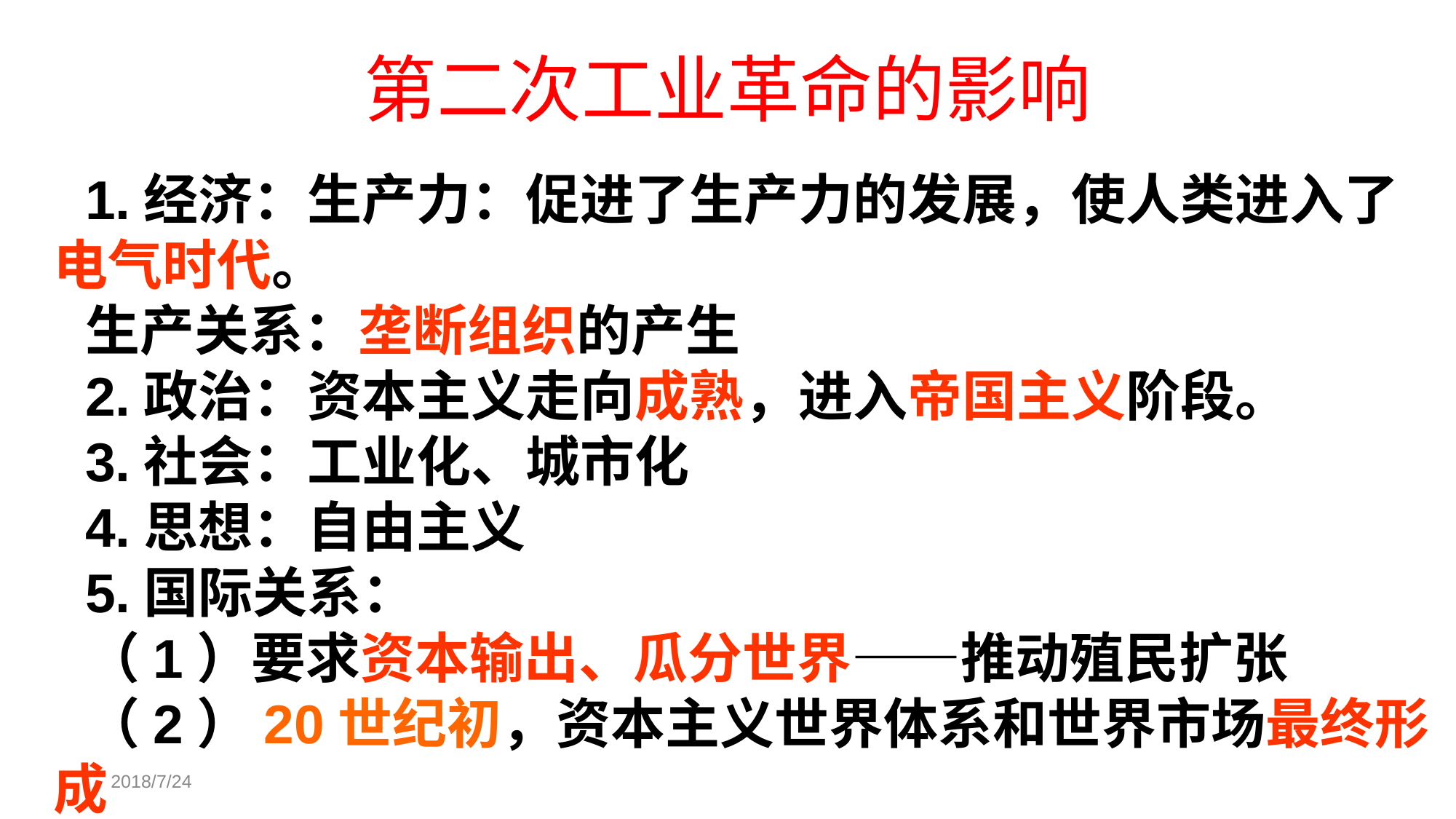

第二次工业革命的影响
1.经济：生产力：促进了生产力的发展，使人类进入了电气时代。
生产关系：垄断组织的产生
2.政治：资本主义走向成熟，进入帝国主义阶段。
3.社会：工业化、城市化
4.思想：自由主义
5.国际关系：
（1）要求资本输出、瓜分世界——推动殖民扩张
（2）20世纪初，资本主义世界体系和世界市场最终形成
2018/7/24